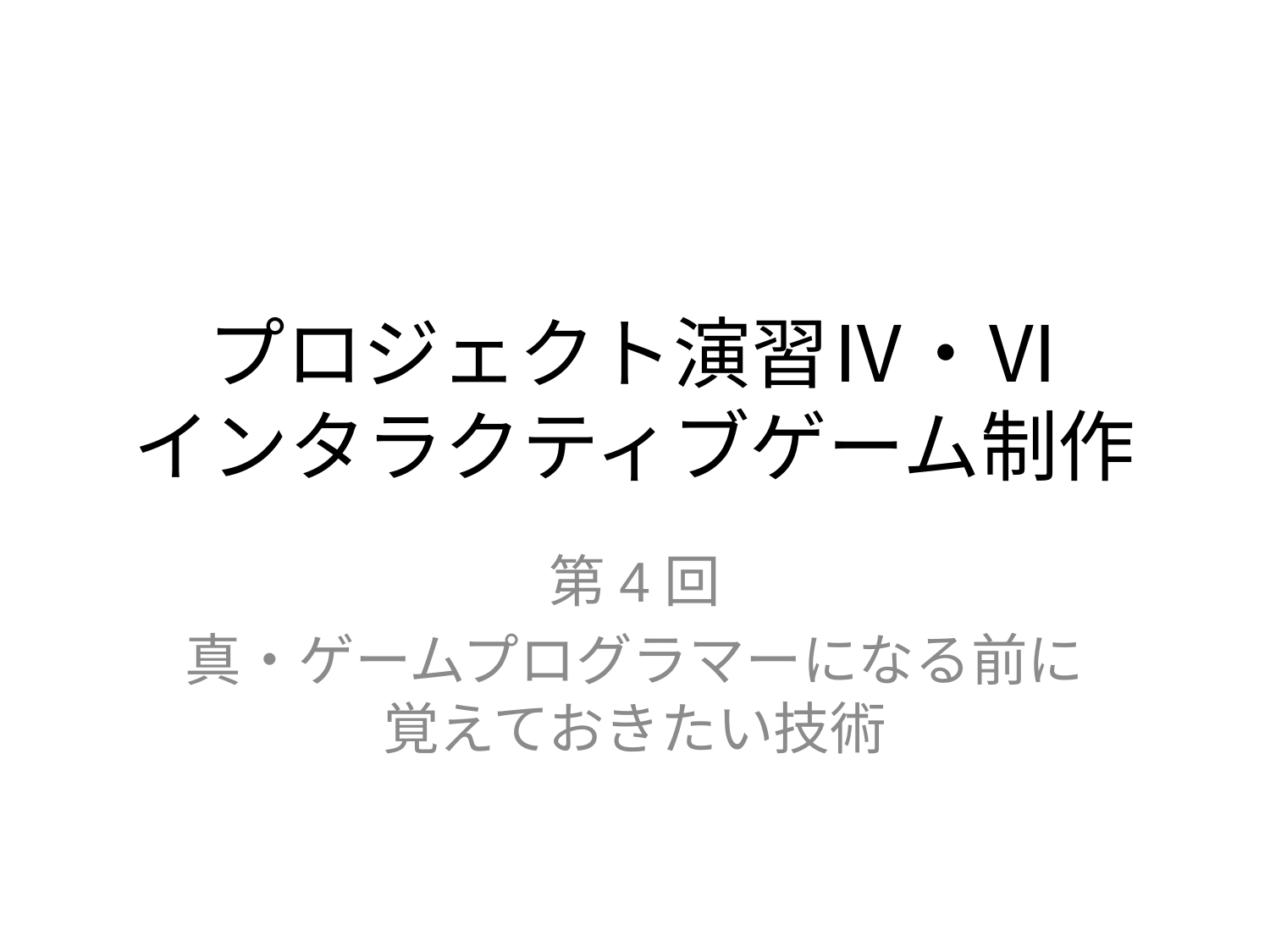

# プロジェクト演習Ⅳ・Ⅵ インタラクティブゲーム制作
第4回
真・ゲームプログラマーになる前に覚えておきたい技術